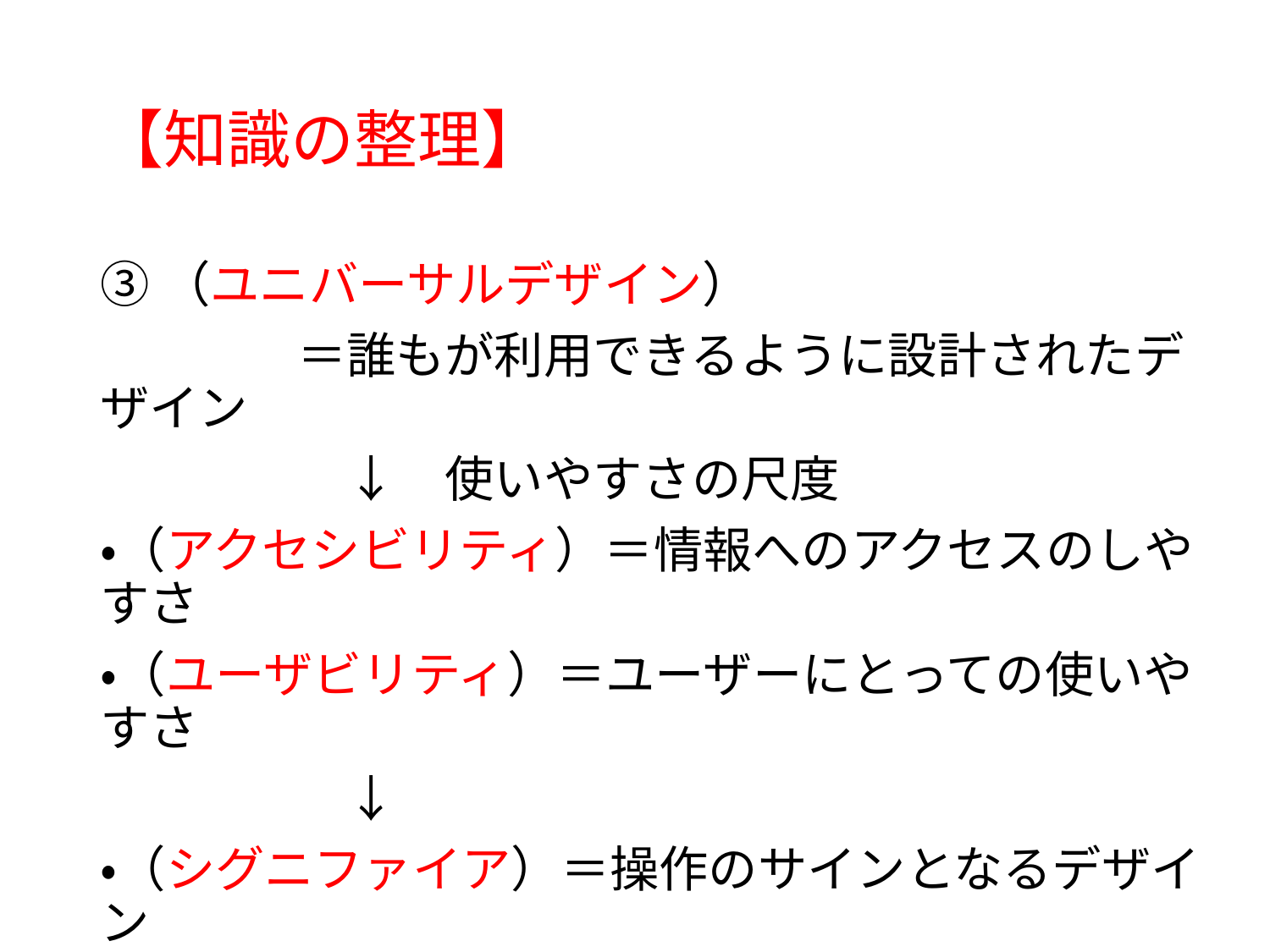

# 【知識の整理】
③（ユニバーサルデザイン）
　　　　＝誰もが利用できるように設計されたデザイン
　　　　　↓　使いやすさの尺度
・（アクセシビリティ）＝情報へのアクセスのしやすさ
・（ユーザビリティ）＝ユーザーにとっての使いやすさ
　　　　　↓
・（シグニファイア）＝操作のサインとなるデザイン